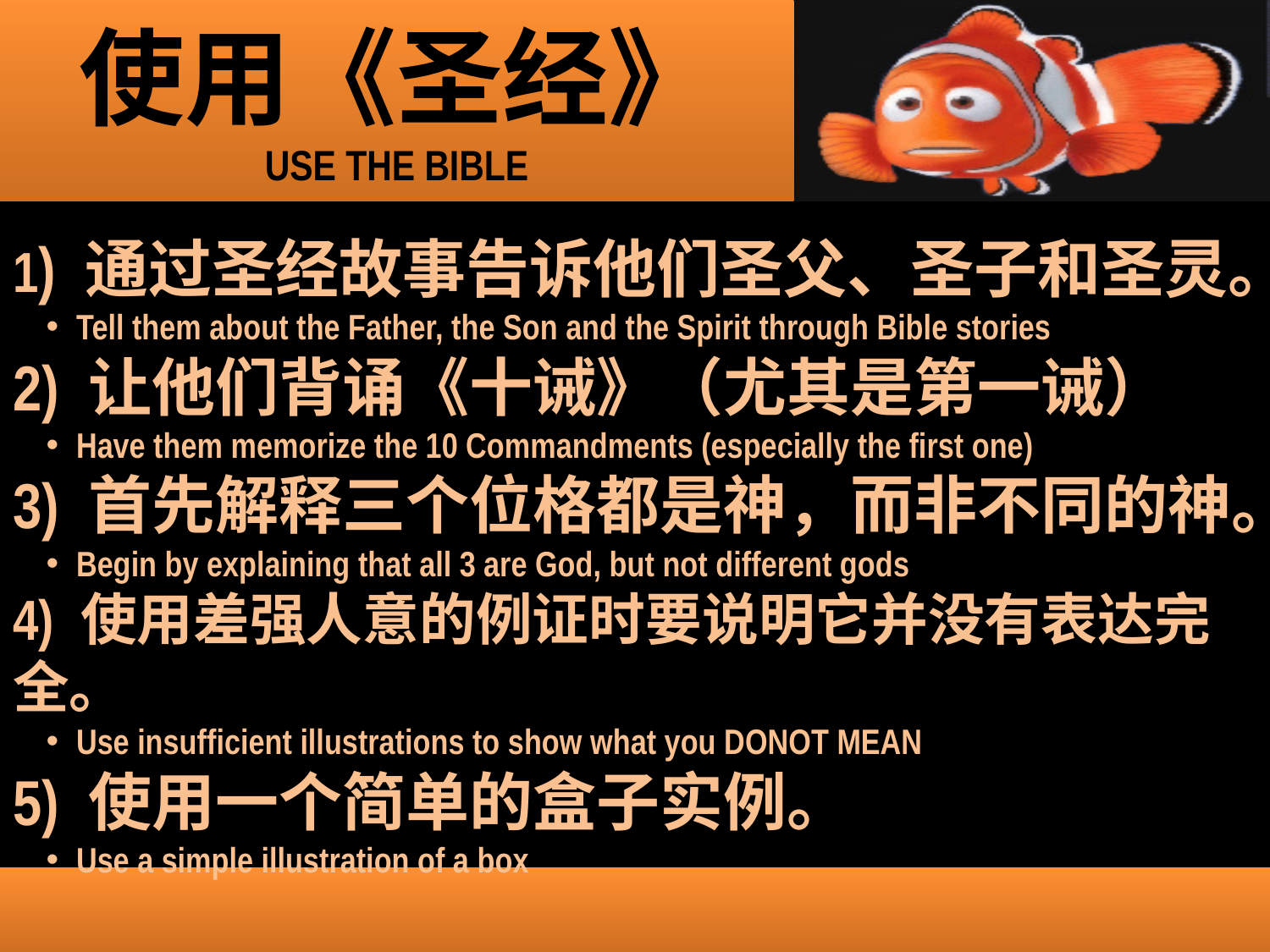

使用《圣经》
USE THE BIBLE

1) 通过圣经故事告诉他们圣父、圣子和圣灵。
Tell them about the Father, the Son and the Spirit through Bible stories
2) 让他们背诵《十诫》（尤其是第一诫）
Have them memorize the 10 Commandments (especially the first one)
3) 首先解释三个位格都是神，而非不同的神。
Begin by explaining that all 3 are God, but not different gods
4) 使用差强人意的例证时要说明它并没有表达完全。
Use insufficient illustrations to show what you DONOT MEAN
5) 使用一个简单的盒子实例。
Use a simple illustration of a box